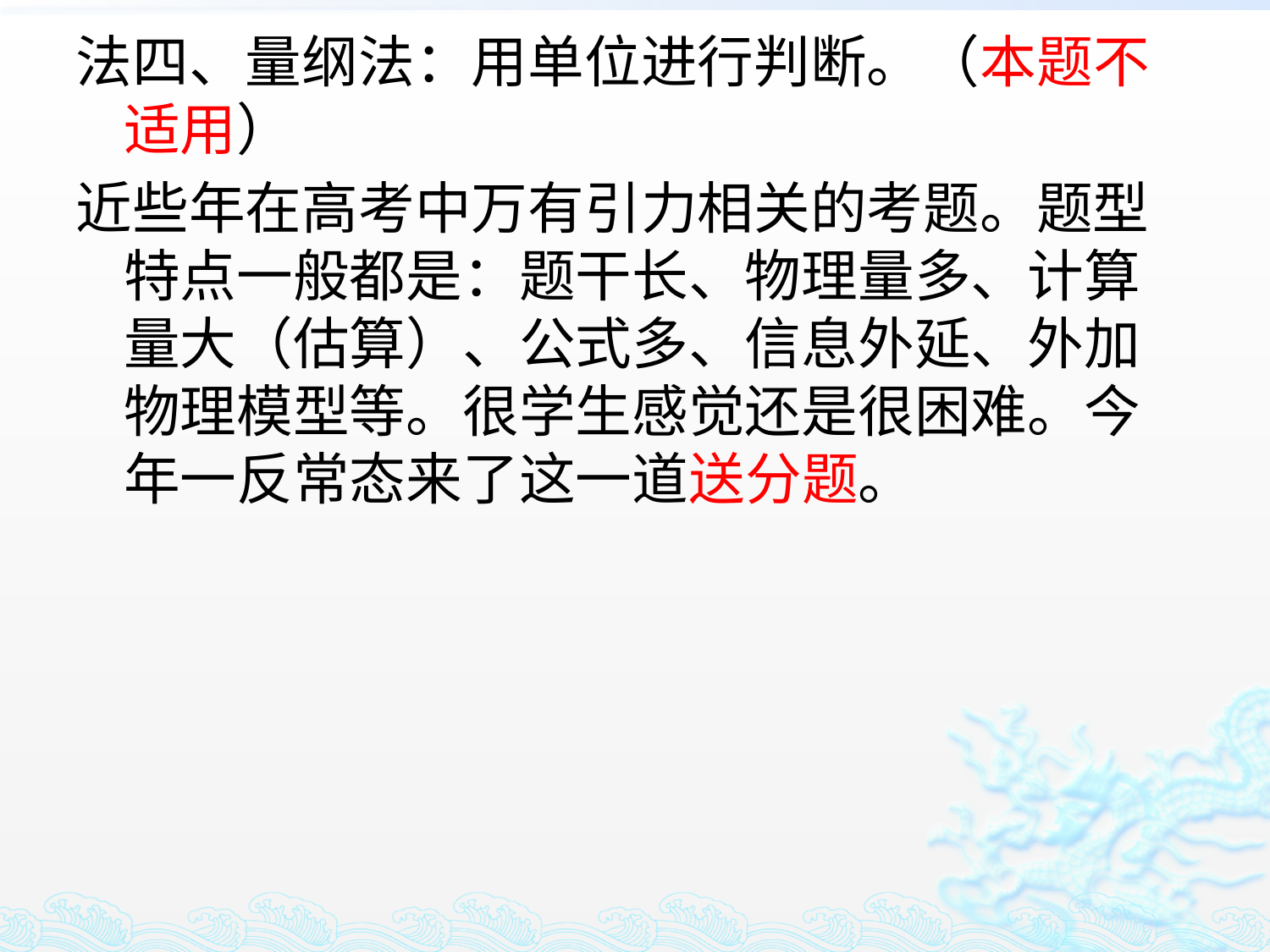

法四、量纲法：用单位进行判断。（本题不适用）
近些年在高考中万有引力相关的考题。题型特点一般都是：题干长、物理量多、计算量大（估算）、公式多、信息外延、外加物理模型等。很学生感觉还是很困难。今年一反常态来了这一道送分题。